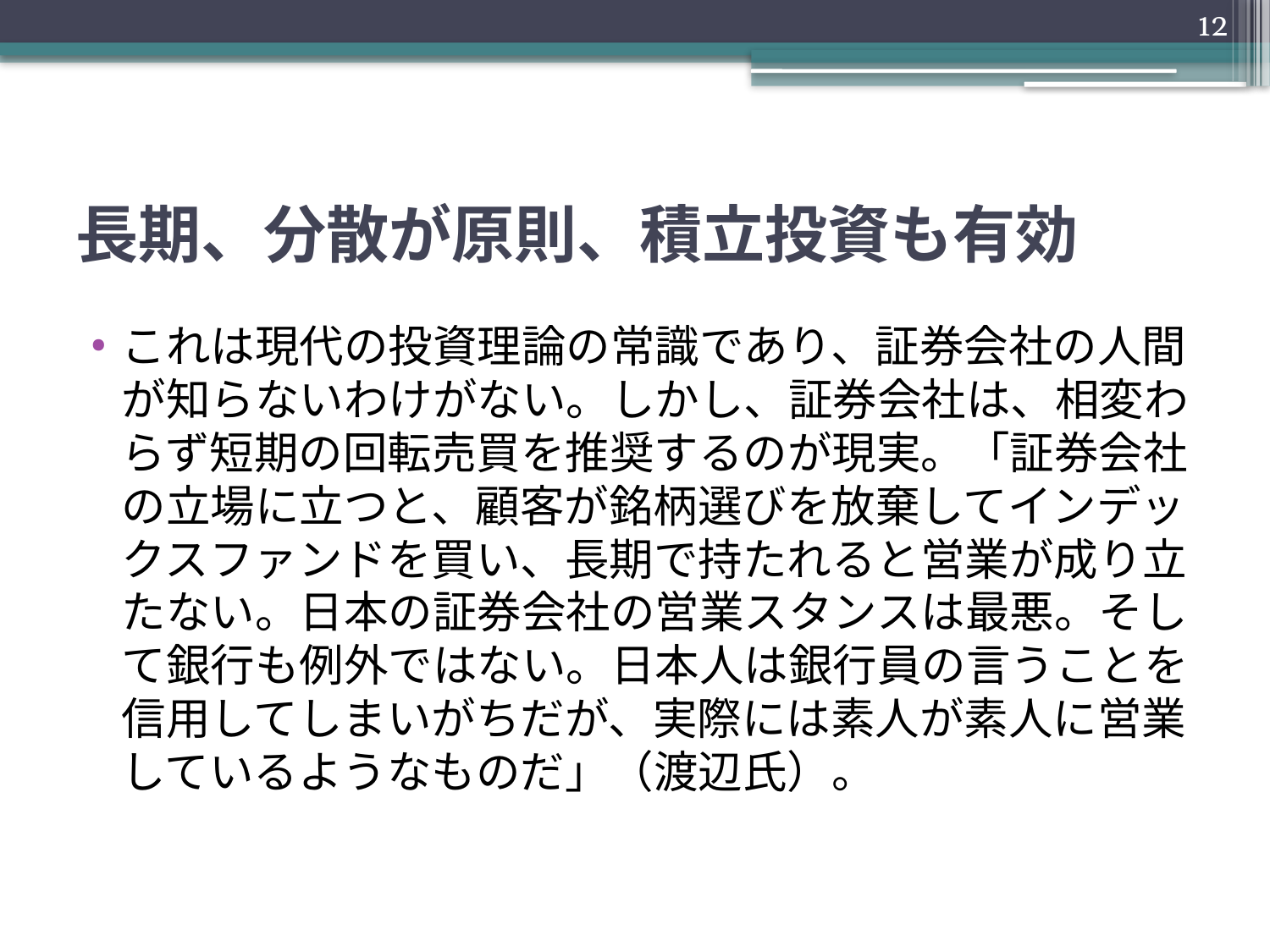

12
# 長期、分散が原則、積立投資も有効
これは現代の投資理論の常識であり、証券会社の人間が知らないわけがない。しかし、証券会社は、相変わらず短期の回転売買を推奨するのが現実。「証券会社の立場に立つと、顧客が銘柄選びを放棄してインデックスファンドを買い、長期で持たれると営業が成り立たない。日本の証券会社の営業スタンスは最悪。そして銀行も例外ではない。日本人は銀行員の言うことを信用してしまいがちだが、実際には素人が素人に営業しているようなものだ」（渡辺氏）。